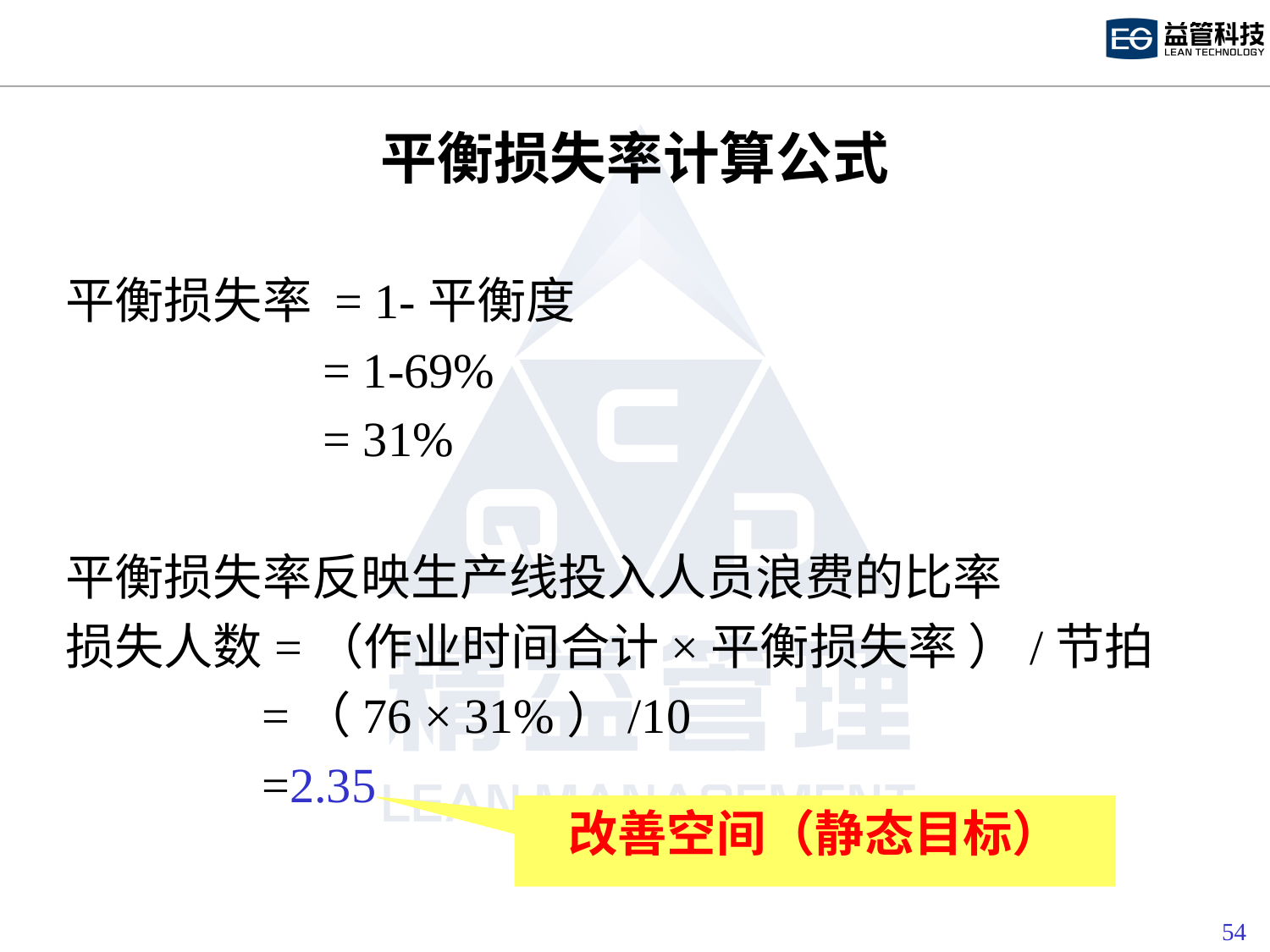

# 平衡损失率计算公式

平衡损失率 = 1-平衡度
                     = 1-69%
                     = 31%

平衡损失率反映生产线投入人员浪费的比率
损失人数=（作业时间合计×平衡损失率 ）/节拍
                =（76 × 31%）/10
                =2.35
改善空间（静态目标）